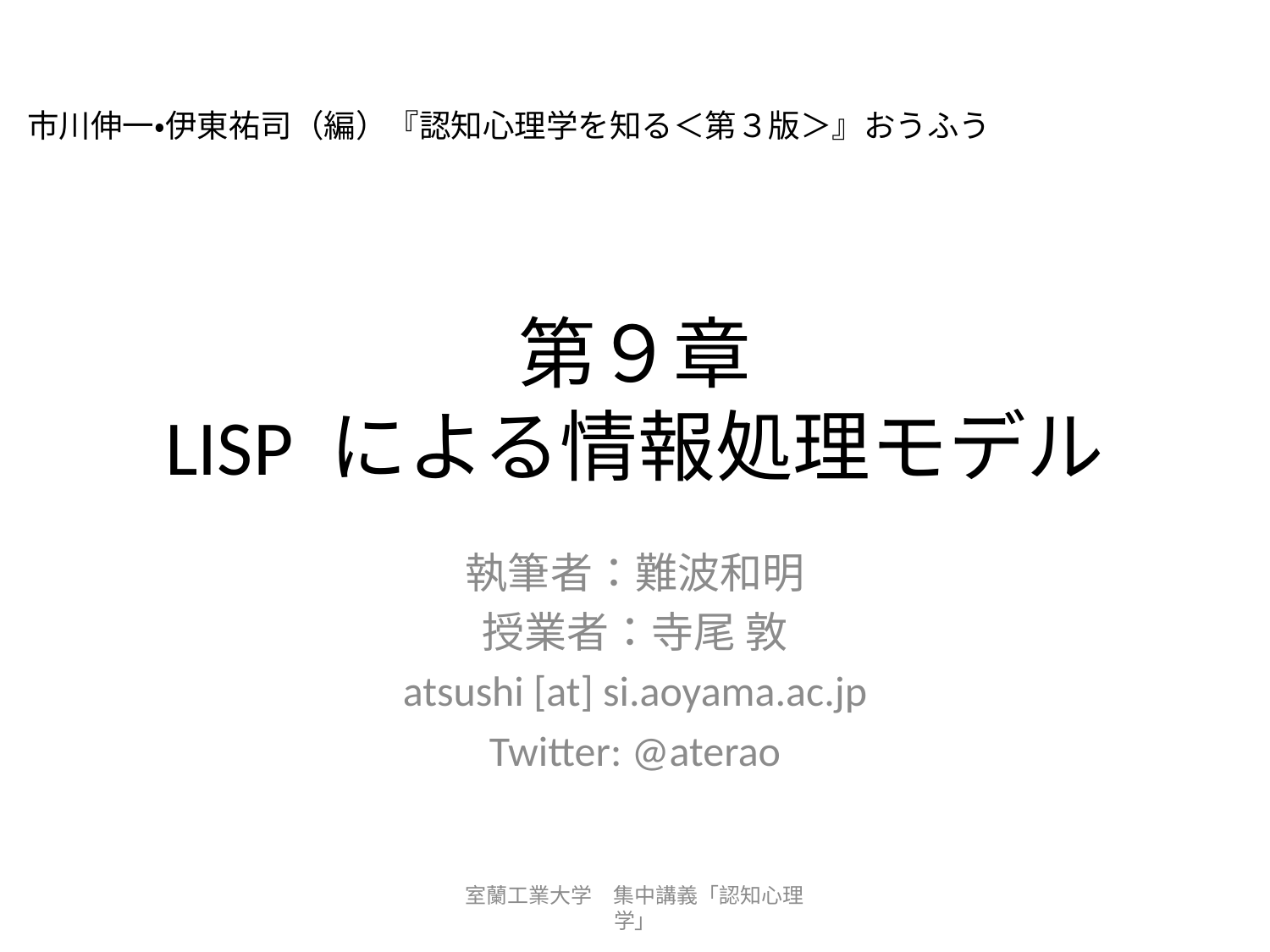

市川伸一・伊東祐司（編）『認知心理学を知る＜第３版＞』おうふう
# 第９章 LISP による情報処理モデル
執筆者：難波和明
授業者：寺尾 敦
atsushi [at] si.aoyama.ac.jp
Twitter: @aterao
室蘭工業大学　集中講義「認知心理学」